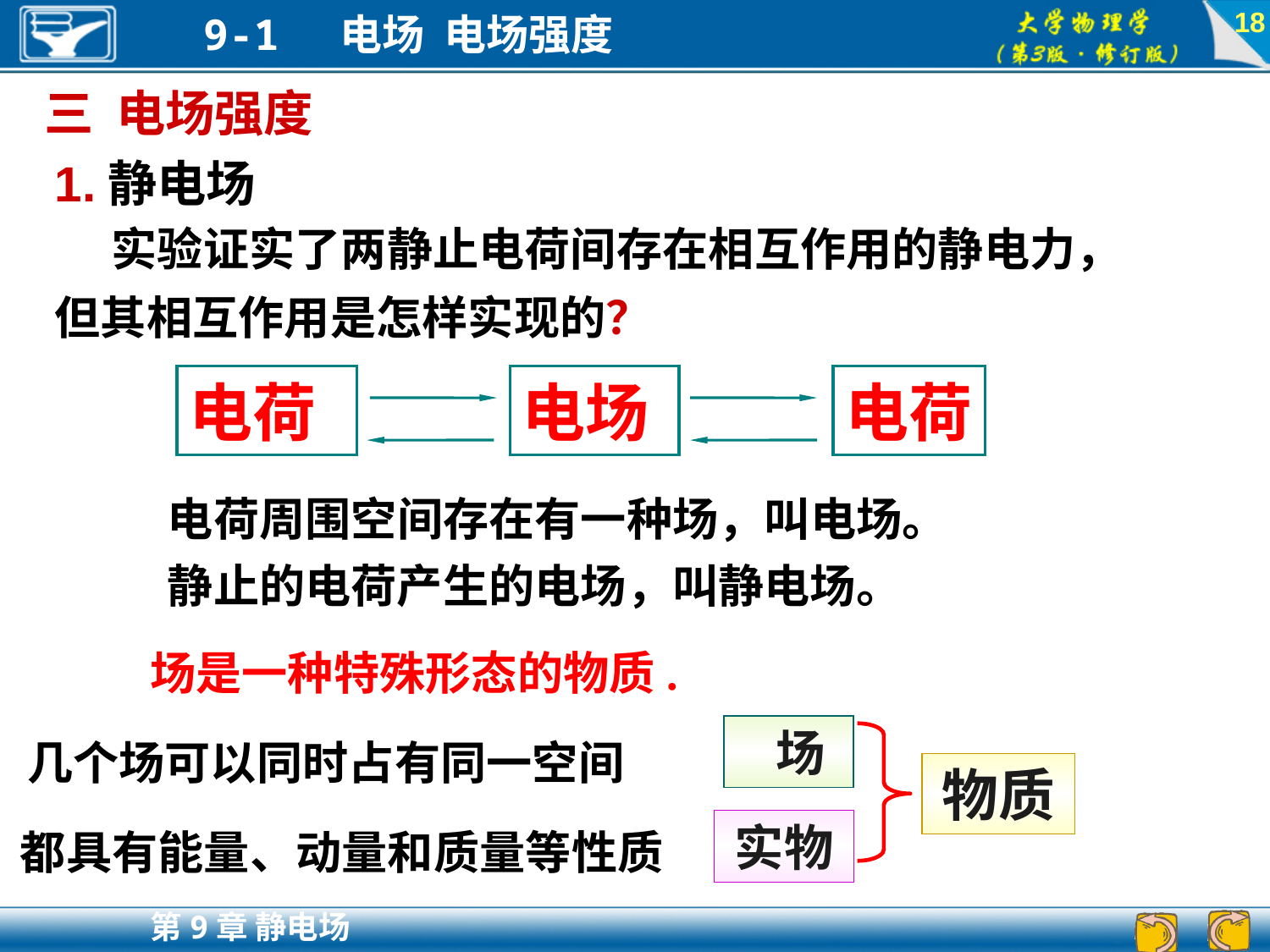

18
三  电场强度
1.静电场
    实验证实了两静止电荷间存在相互作用的静电力，
但其相互作用是怎样实现的？
电荷
电场
电荷

电荷周围空间存在有一种场，叫电场。
静止的电荷产生的电场，叫静电场。
场是一种特殊形态的物质.
 场

物质
实物
几个场可以同时占有同一空间
都具有能量、动量和质量等性质